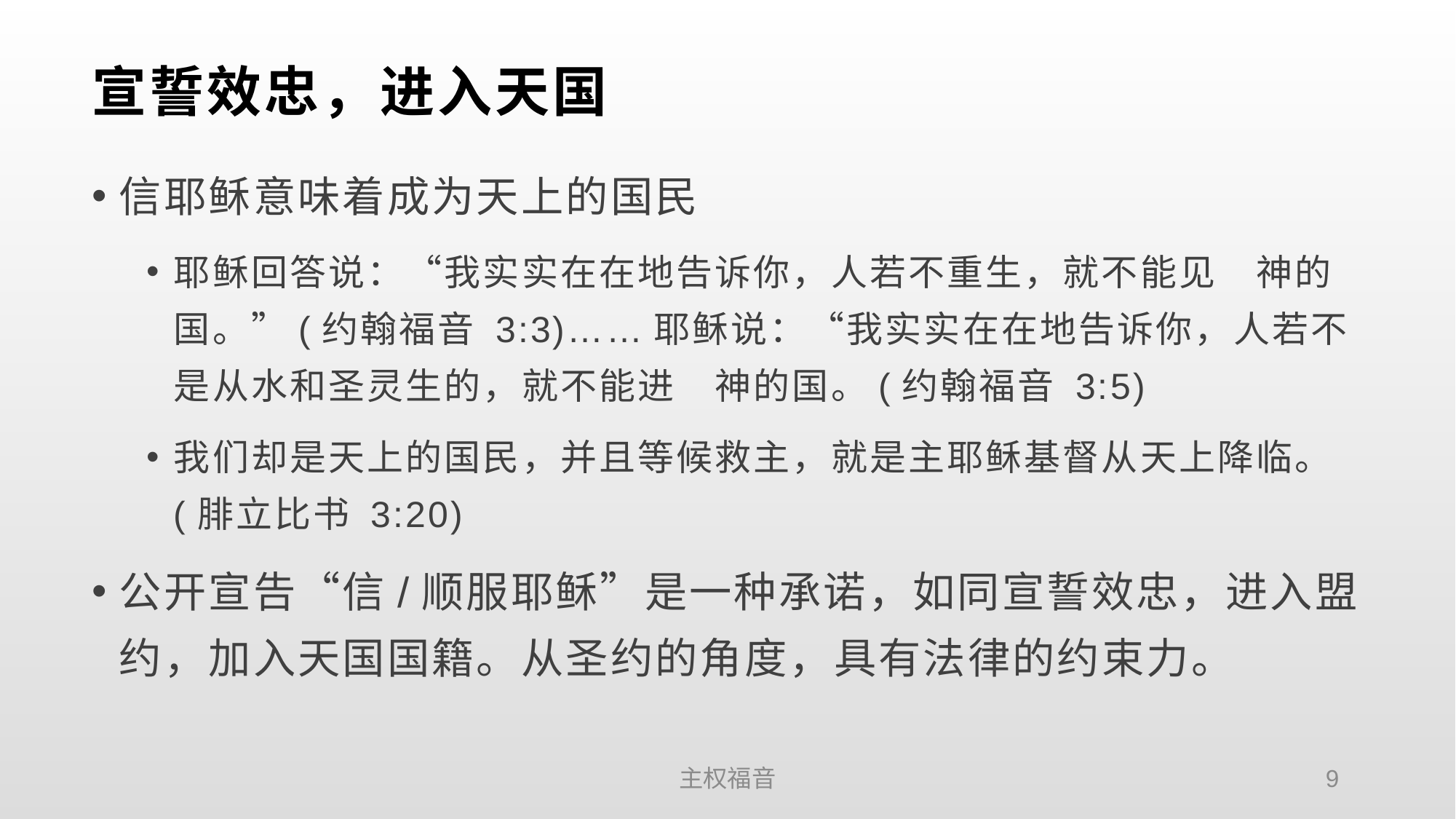

# 宣誓效忠，进入天国
信耶稣意味着成为天上的国民
耶稣回答说：“我实实在在地告诉你，人若不重生，就不能见　神的国。”(约翰福音 3:3)……耶稣说：“我实实在在地告诉你，人若不是从水和圣灵生的，就不能进　神的国。(约翰福音 3:5)
我们却是天上的国民，并且等候救主，就是主耶稣基督从天上降临。(腓立比书 3:20)
公开宣告“信/顺服耶稣”是一种承诺，如同宣誓效忠，进入盟约，加入天国国籍。从圣约的角度，具有法律的约束力。
主权福音
9